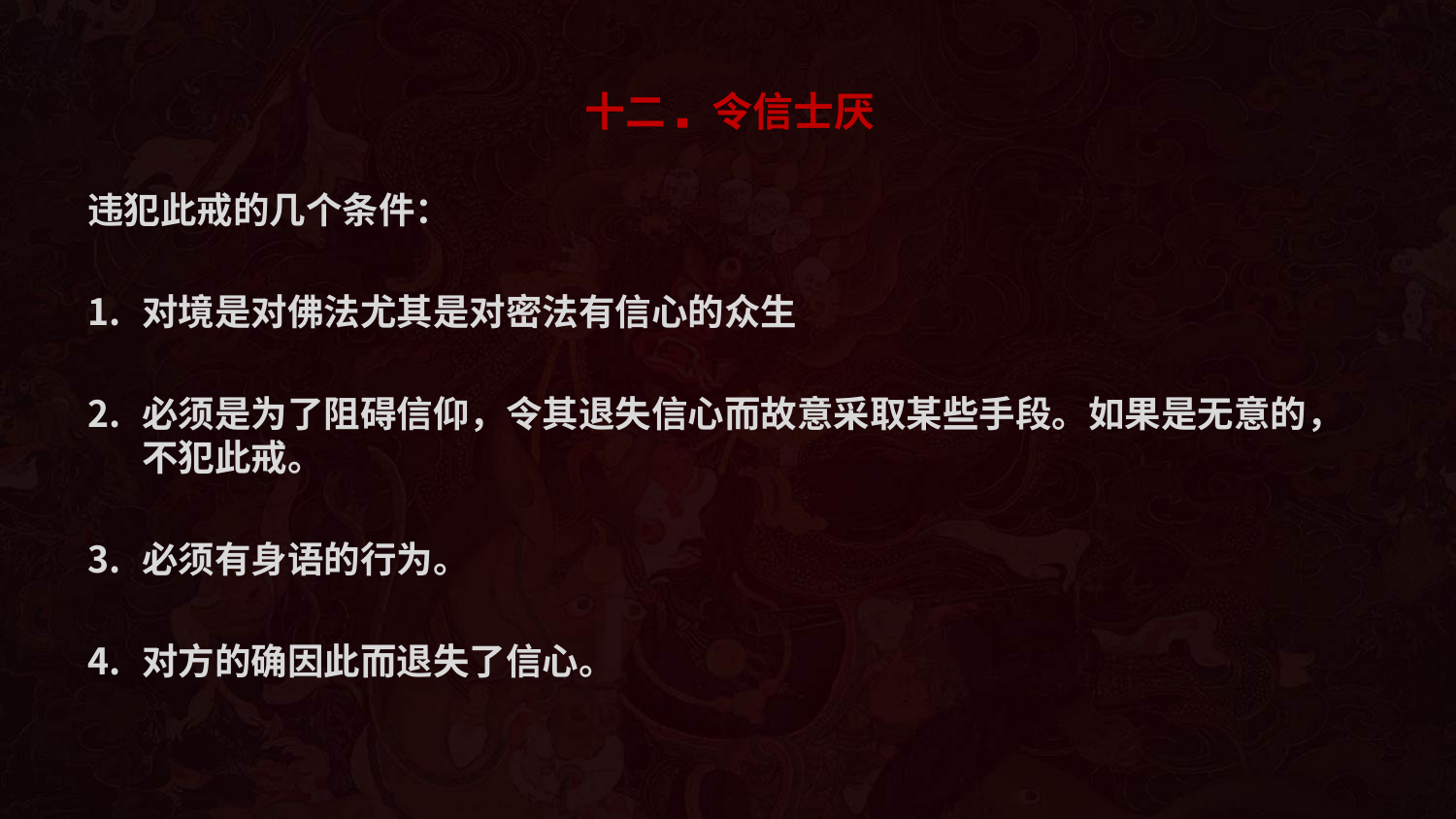

# 十二. 令信士厌
违犯此戒的几个条件：

对境是对佛法尤其是对密法有信心的众生

必须是为了阻碍信仰，令其退失信心而故意采取某些手段。如果是无意的，不犯此戒。

必须有身语的行为。

对方的确因此而退失了信心。